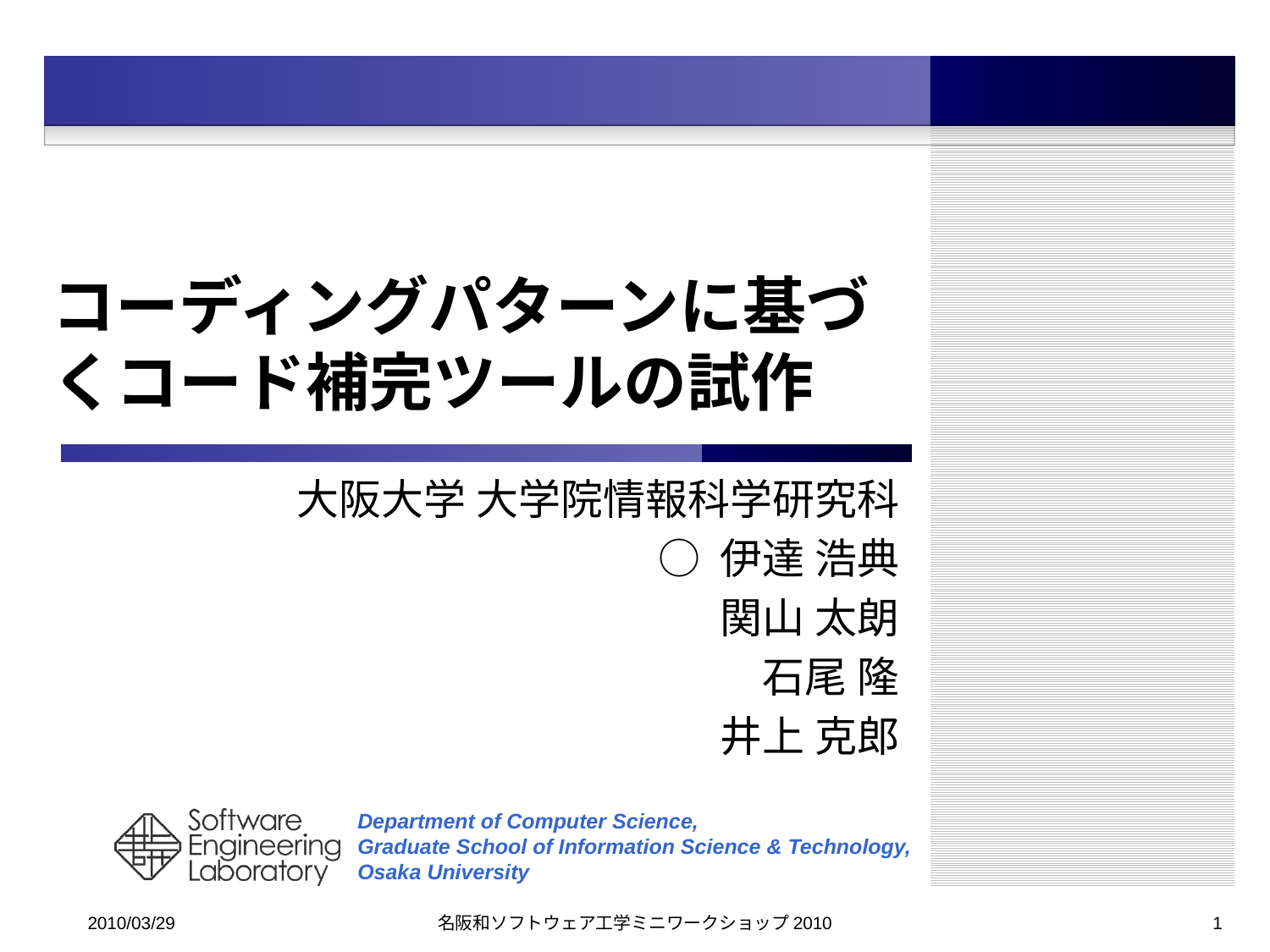

# コーディングパターンに基づくコード補完ツールの試作
大阪大学 大学院情報科学研究科
○ 伊達 浩典
関山 太朗
石尾 隆
井上 克郎
2010/03/29
名阪和ソフトウェア工学ミニワークショップ2010
1